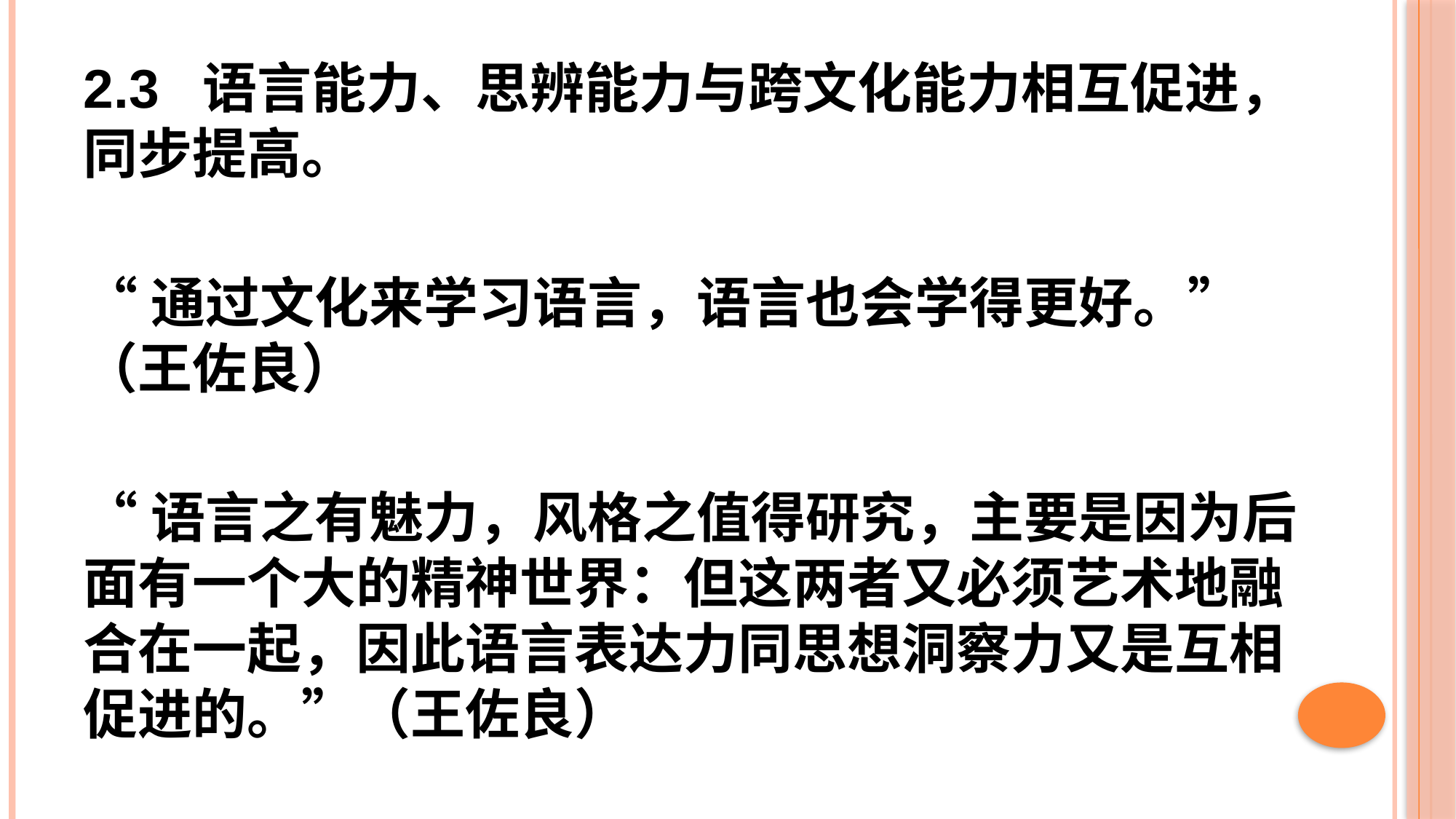

2.3  语言能力、思辨能力与跨文化能力相互促进，同步提高。

“通过文化来学习语言，语言也会学得更好。”（王佐良）

“语言之有魅力，风格之值得研究，主要是因为后面有一个大的精神世界：但这两者又必须艺术地融合在一起，因此语言表达力同思想洞察力又是互相促进的。”（王佐良）